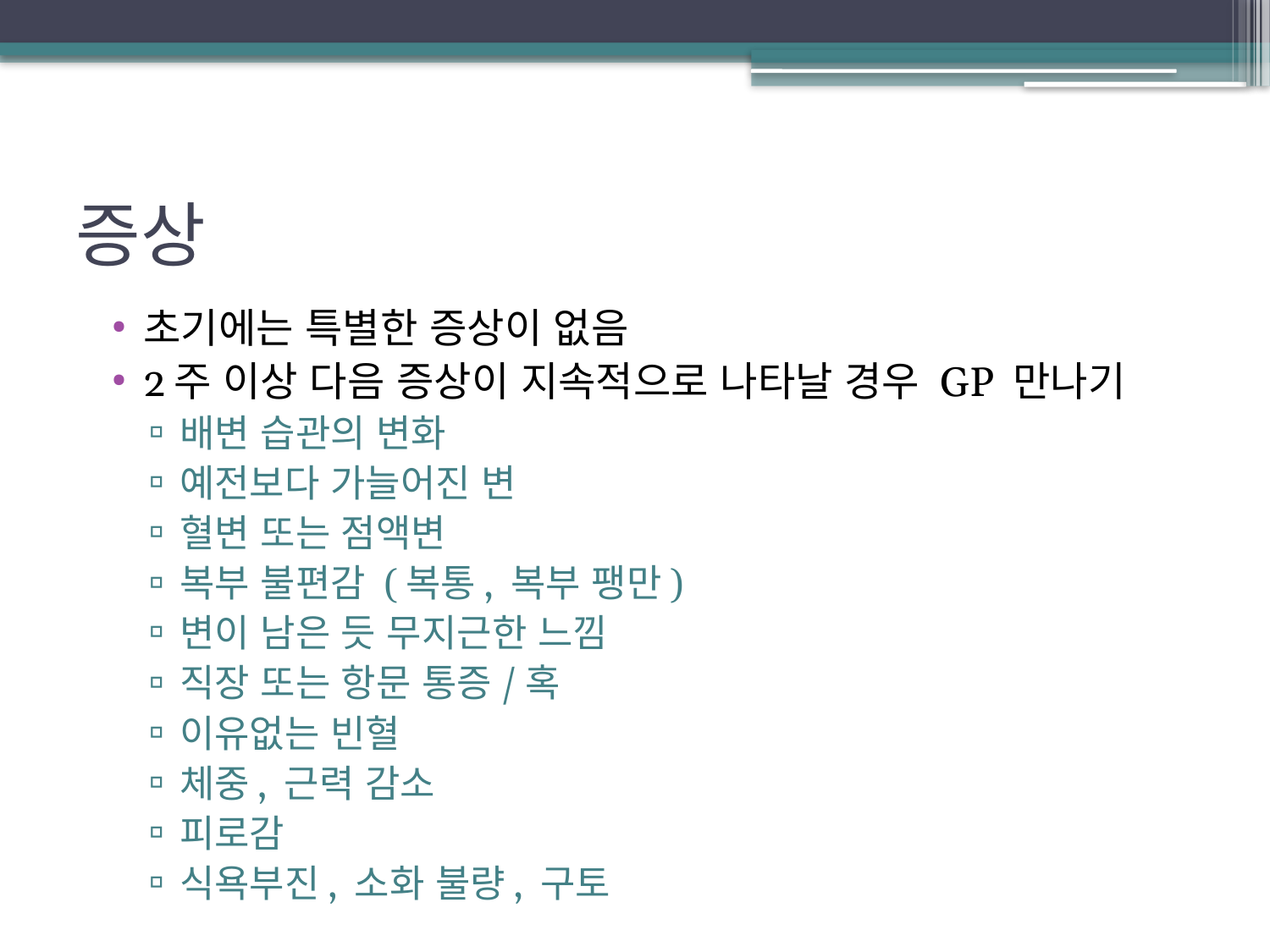

# 증상
초기에는 특별한 증상이 없음
2주 이상 다음 증상이 지속적으로 나타날 경우 GP 만나기
배변 습관의 변화
예전보다 가늘어진 변
혈변 또는 점액변
복부 불편감 (복통, 복부 팽만)
변이 남은 듯 무지근한 느낌
직장 또는 항문 통증/혹
이유없는 빈혈
체중, 근력 감소
피로감
식욕부진, 소화 불량, 구토